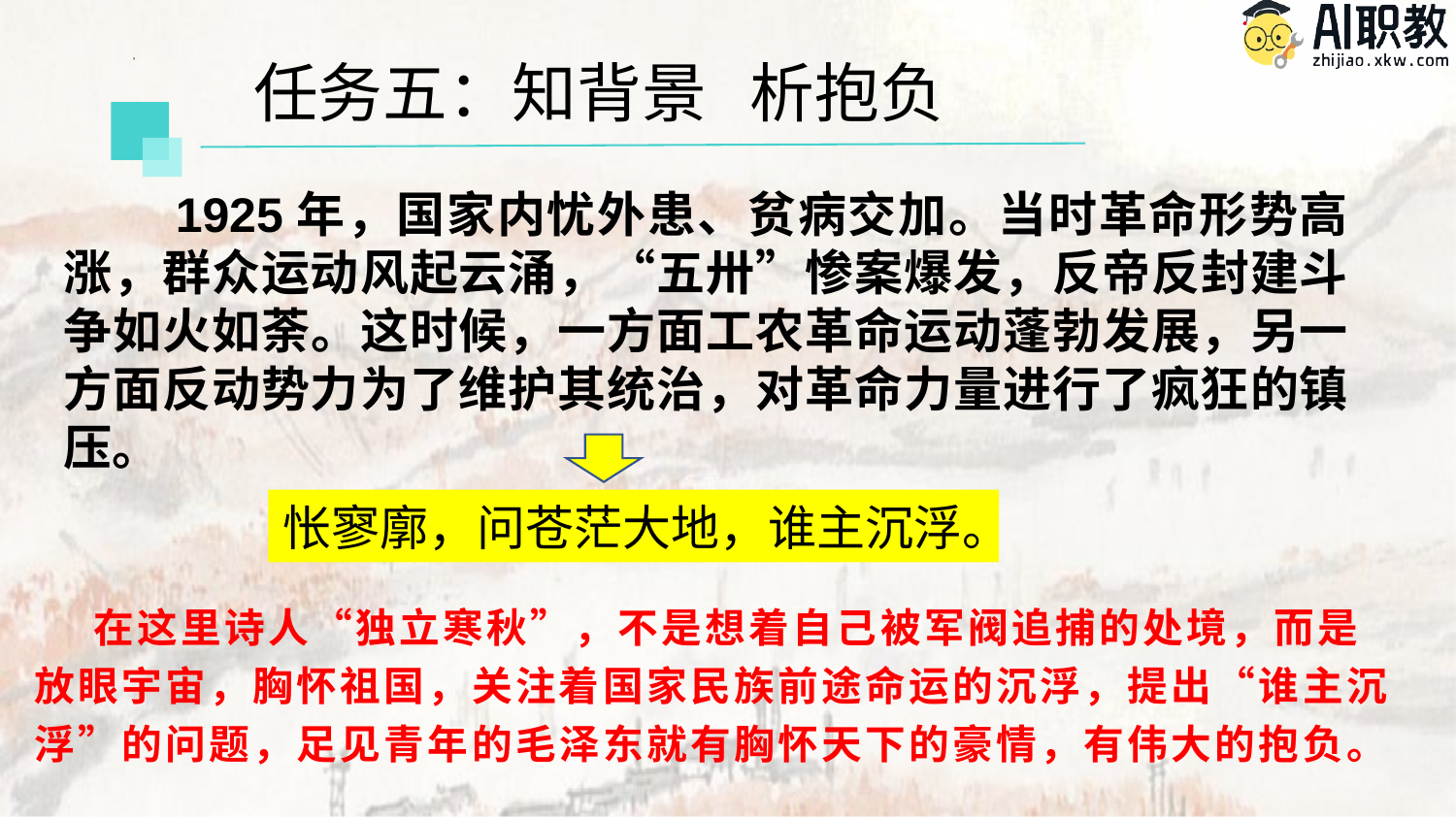

任务五：知背景   析抱负

　　1925年，国家内忧外患、贫病交加。当时革命形势高涨，群众运动风起云涌，“五卅”惨案爆发，反帝反封建斗争如火如荼。这时候，一方面工农革命运动蓬勃发展，另一方面反动势力为了维护其统治，对革命力量进行了疯狂的镇压。

怅寥廓，问苍茫大地，谁主沉浮。
    在这里诗人“独立寒秋”，不是想着自己被军阀追捕的处境，而是放眼宇宙，胸怀祖国，关注着国家民族前途命运的沉浮，提出“谁主沉浮”的问题，足见青年的毛泽东就有胸怀天下的豪情，有伟大的抱负。